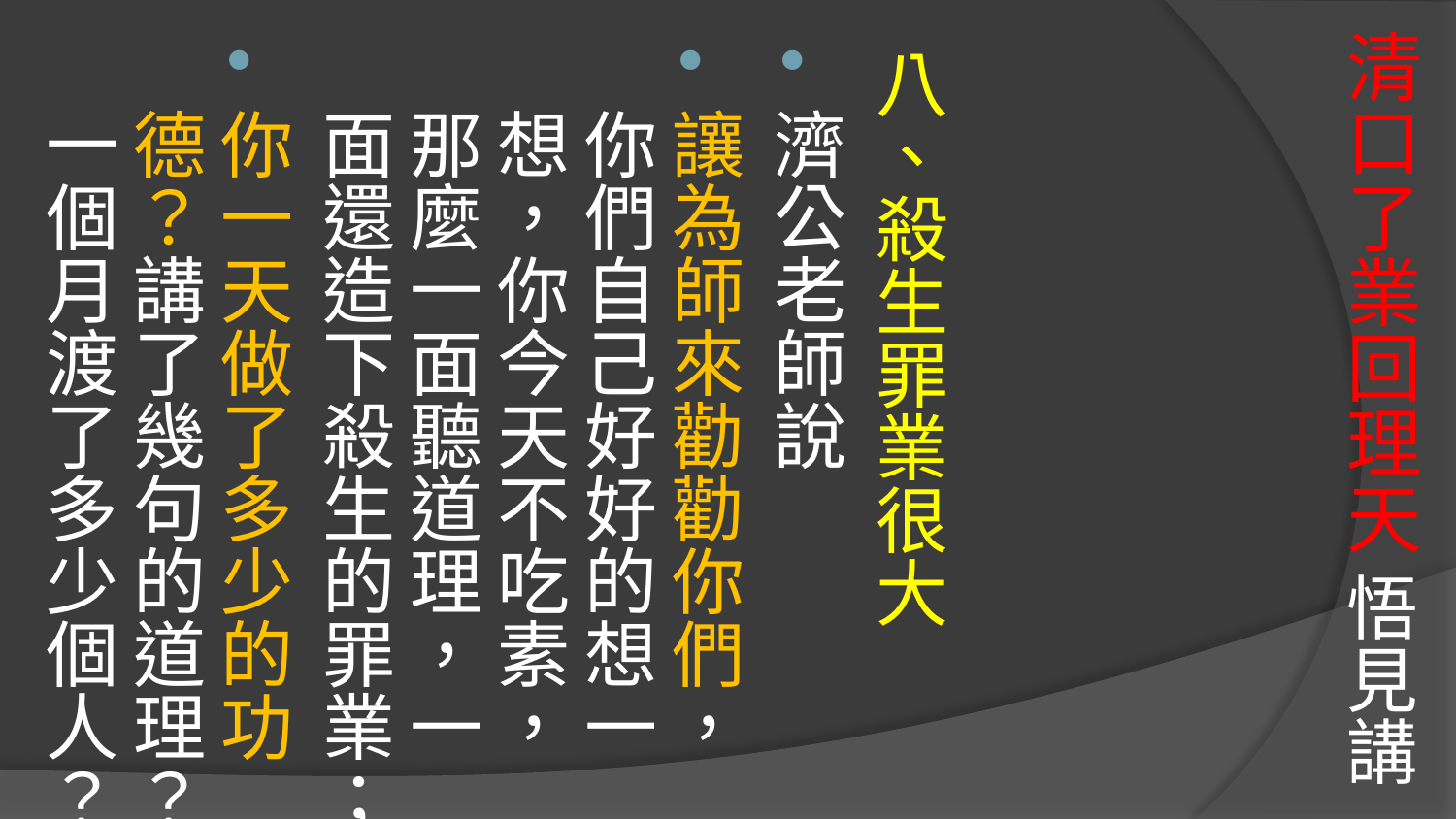

# 清口了業回理天 悟見講
八、殺生罪業很大
濟公老師說
讓為師來勸勸你們，你們自己好好的想一想，你今天不吃素，那麼一面聽道理，一面還造下殺生的罪業；
你一天做了多少的功德？講了幾句的道理？一個月渡了多少個人？